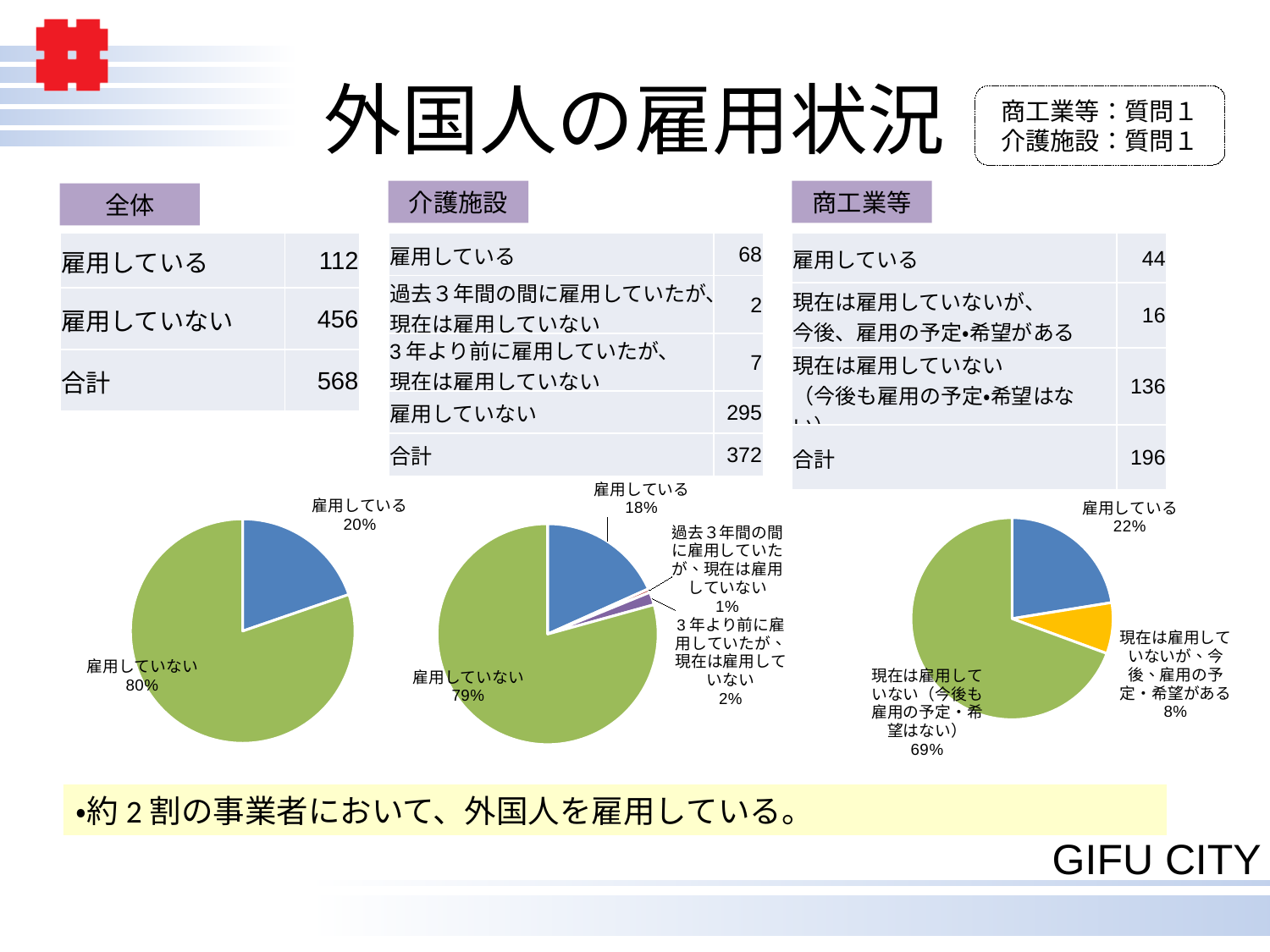

# 外国人の雇用状況
商工業等：質問１
介護施設：質問１
介護施設
商工業等
全体
| 雇用している | 44 |
| --- | --- |
| 現在は雇用していないが、 今後、雇用の予定・希望がある | 16 |
| 現在は雇用していない （今後も雇用の予定・希望はない） | 136 |
| 合計 | 196 |
| 雇用している | 112 |
| --- | --- |
| 雇用していない | 456 |
| 合計 | 568 |
| 雇用している | 68 |
| --- | --- |
| 過去３年間の間に雇用していたが、現在は雇用していない | 2 |
| 3年より前に雇用していたが、 現在は雇用していない | 7 |
| 雇用していない | 295 |
| 合計 | 372 |

### Chart

| Category |  |
|---|---|
| 雇用している | 68.0 |
| 過去３年間の間に雇用していたが、現在は雇用していない | 2.0 |
| 3年より前に雇用していたが、現在は雇用していない | 7.0 |
| 雇用していない | 295.0 |

### Chart

| Category |  |
|---|---|
| 雇用している | 44.0 |
| 現在は雇用していないが、今後、雇用の予定・希望がある | 16.0 |
| 現在は雇用していない（今後も雇用の予定・希望はない） | 136.0 |

### Chart

| Category |  |
|---|---|
| 雇用している | 112.0 |
| 雇用していない | 456.0 |
・約2割の事業者において、外国人を雇用している。
4